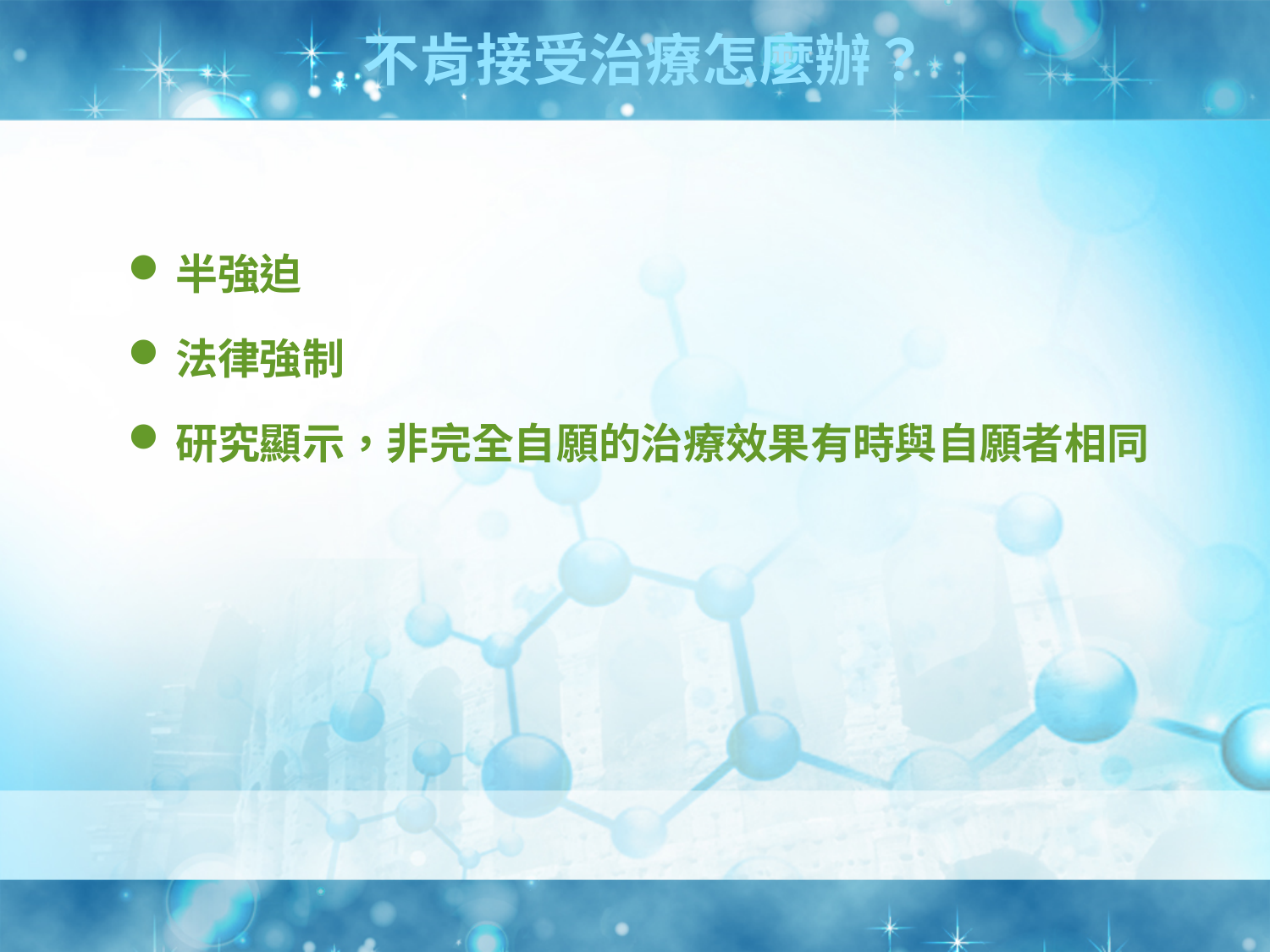

不肯接受治療怎麼辦？
半強迫
法律強制
研究顯示，非完全自願的治療效果有時與自願者相同